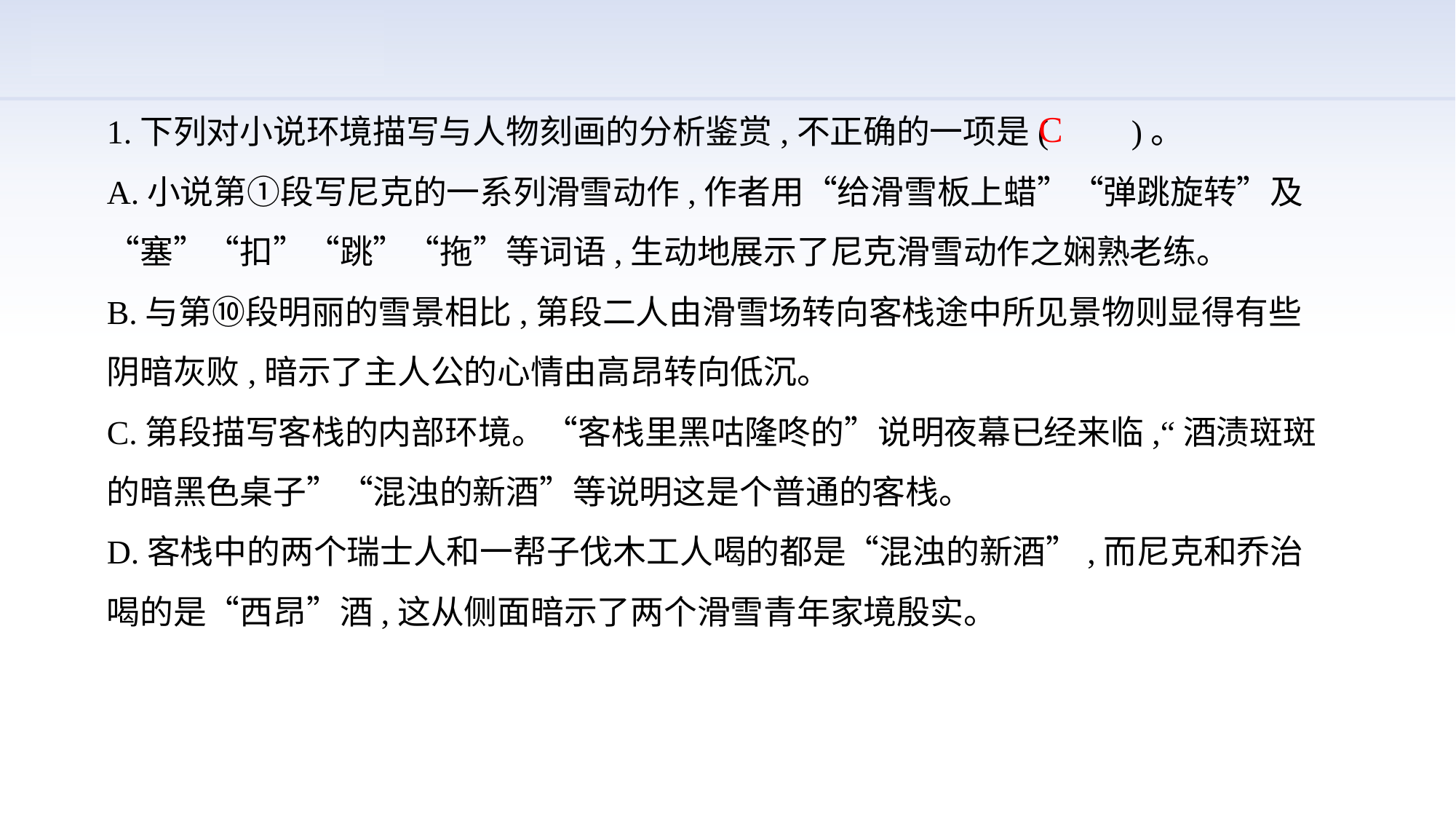

1.下列对小说环境描写与人物刻画的分析鉴赏,不正确的一项是(　　)。
A.小说第①段写尼克的一系列滑雪动作,作者用“给滑雪板上蜡”“弹跳旋转”及“塞”“扣”“跳”“拖”等词语,生动地展示了尼克滑雪动作之娴熟老练。
B.与第⑩段明丽的雪景相比,第段二人由滑雪场转向客栈途中所见景物则显得有些阴暗灰败,暗示了主人公的心情由高昂转向低沉。
C.第段描写客栈的内部环境。“客栈里黑咕隆咚的”说明夜幕已经来临,“酒渍斑斑的暗黑色桌子”“混浊的新酒”等说明这是个普通的客栈。
D.客栈中的两个瑞士人和一帮子伐木工人喝的都是“混浊的新酒”,而尼克和乔治喝的是“西昂”酒,这从侧面暗示了两个滑雪青年家境殷实。
C